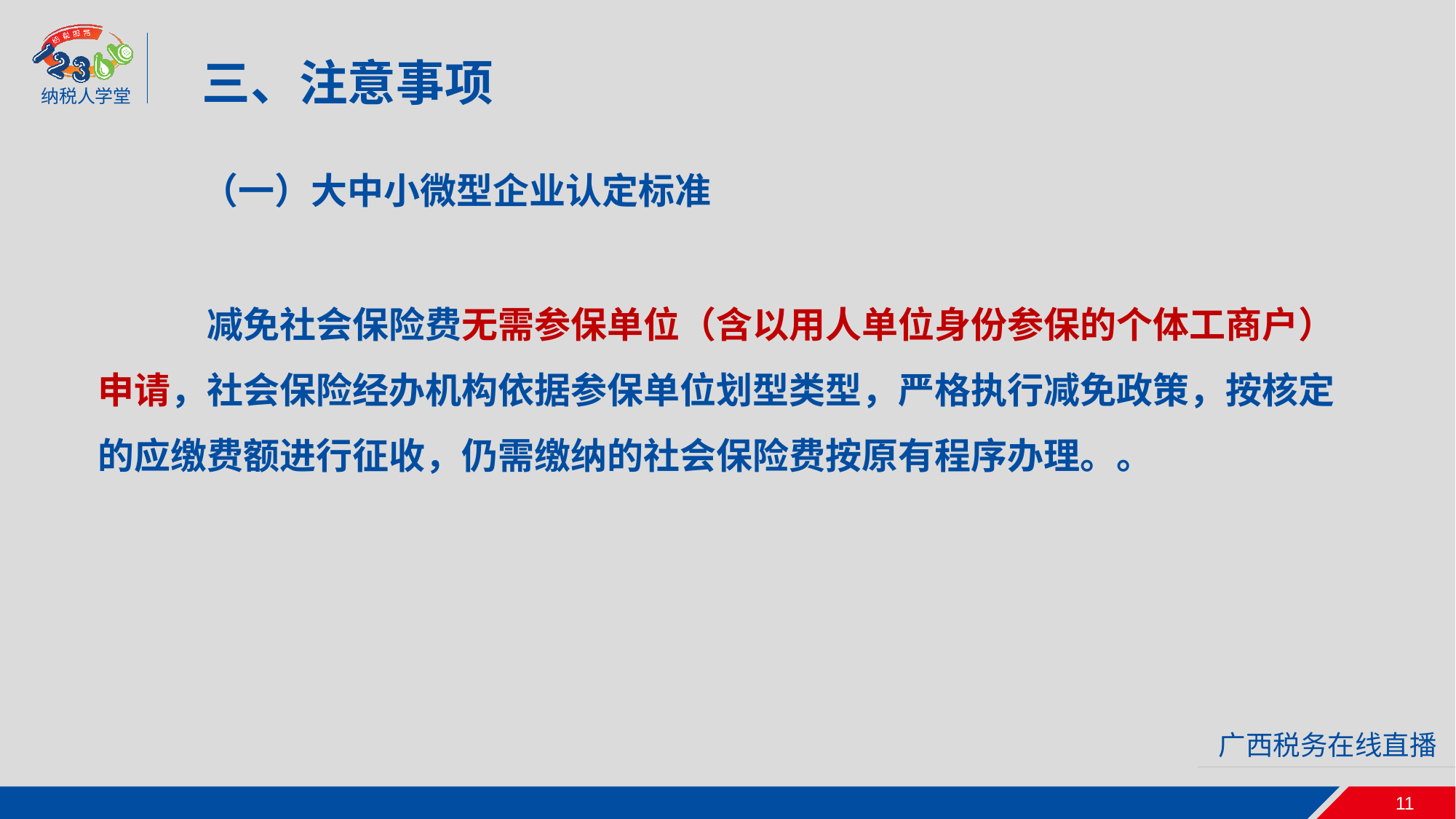

三、注意事项
（一）大中小微型企业认定标准
	减免社会保险费无需参保单位（含以用人单位身份参保的个体工商户）申请，社会保险经办机构依据参保单位划型类型，严格执行减免政策，按核定的应缴费额进行征收，仍需缴纳的社会保险费按原有程序办理。。